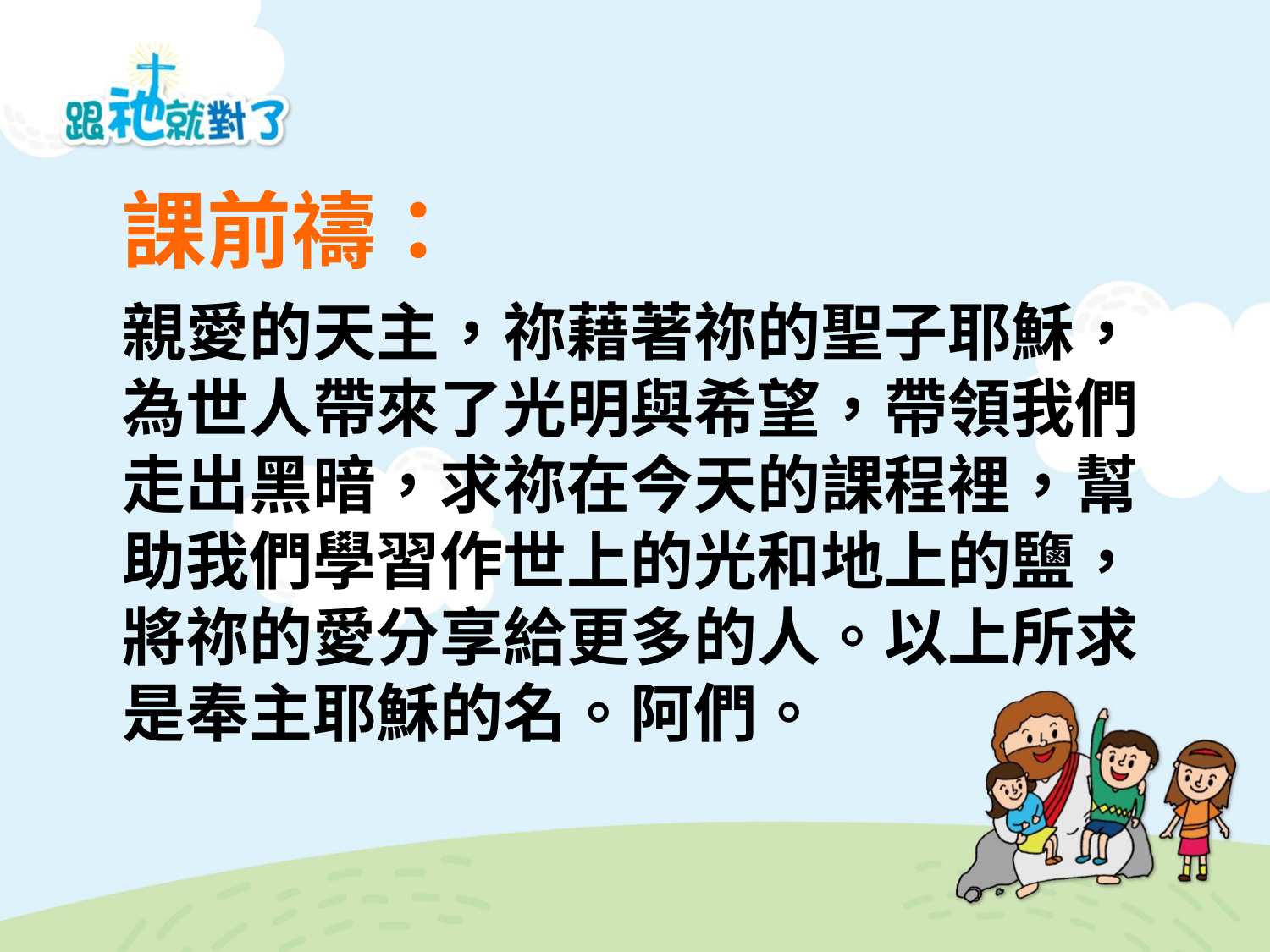

課前禱：
親愛的天主，祢藉著祢的聖子耶穌，為世人帶來了光明與希望，帶領我們走出黑暗，求祢在今天的課程裡，幫助我們學習作世上的光和地上的鹽，將祢的愛分享給更多的人。以上所求是奉主耶穌的名。阿們。